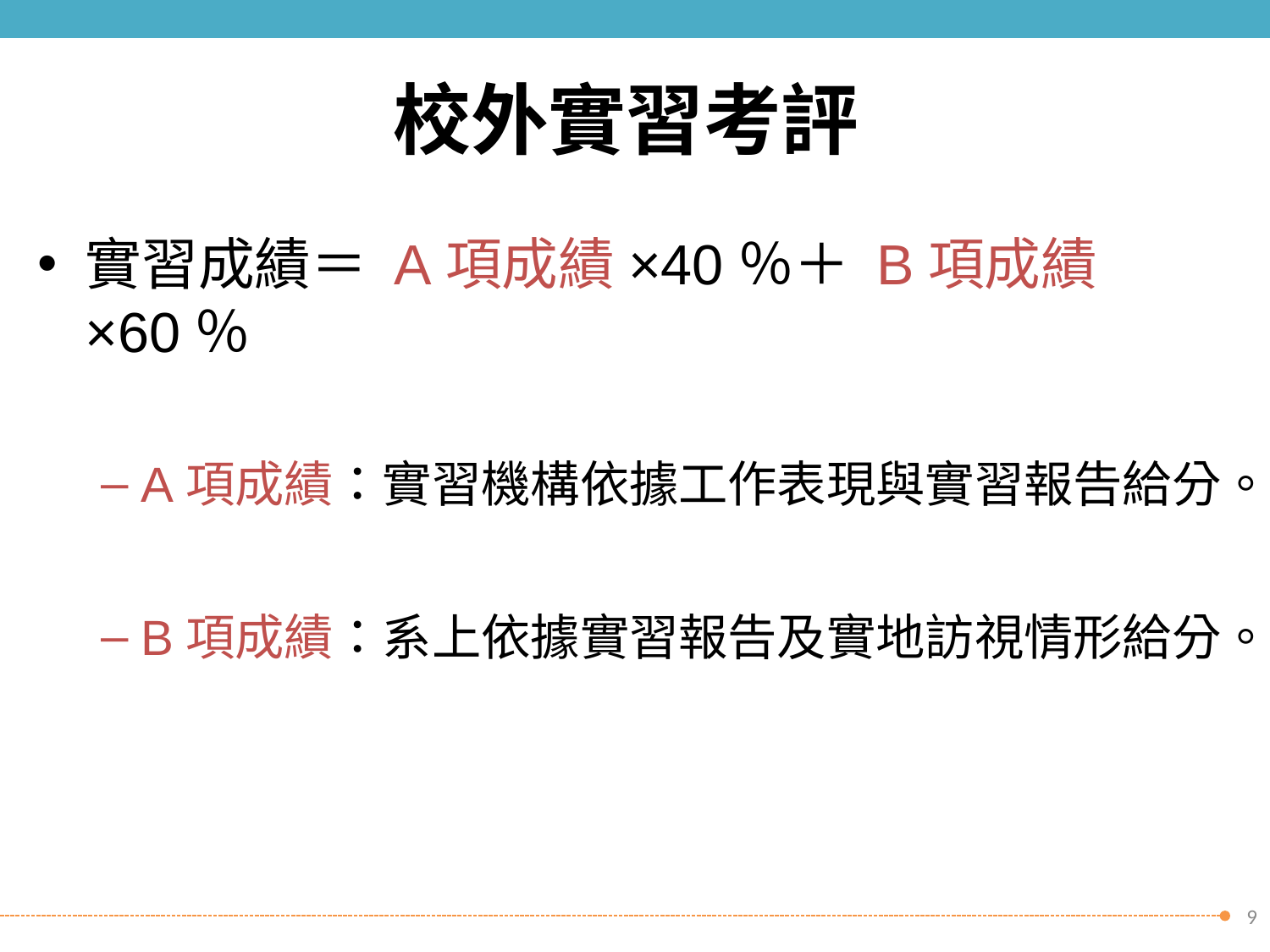

# 校外實習考評
實習成績＝ A項成績×40％＋ B項成績×60％

A項成績：實習機構依據工作表現與實習報告給分。

B項成績：系上依據實習報告及實地訪視情形給分。

9